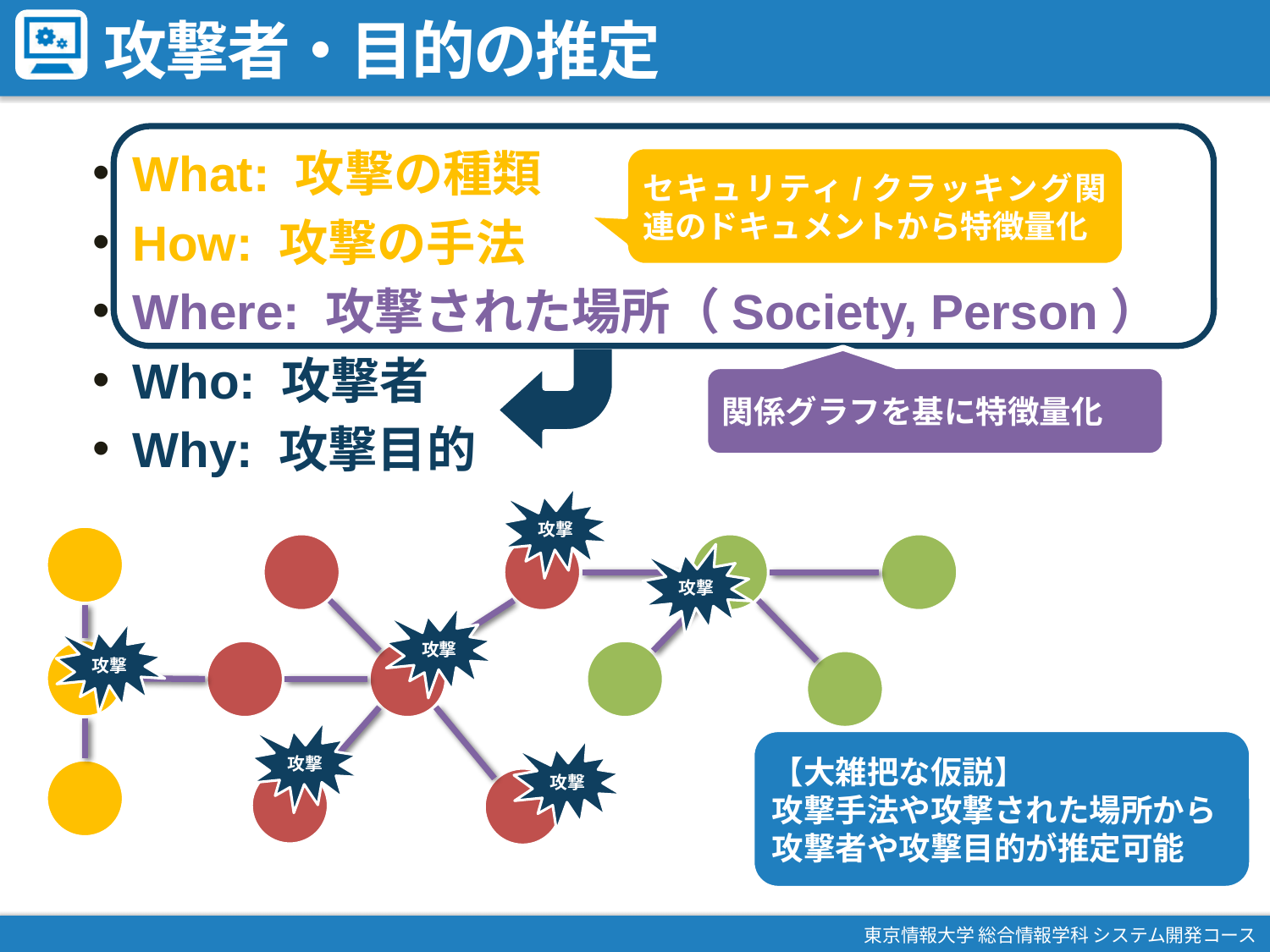

# 攻撃者・目的の推定

What: 攻撃の種類
How: 攻撃の手法
Where: 攻撃された場所（Society, Person）
Who: 攻撃者
Why: 攻撃目的

セキュリティ/クラッキング関連のドキュメントから特徴量化

関係グラフを基に特徴量化
攻撃

攻撃
攻撃
攻撃

攻撃
【大雑把な仮説】
攻撃手法や攻撃された場所から
攻撃者や攻撃目的が推定可能
攻撃